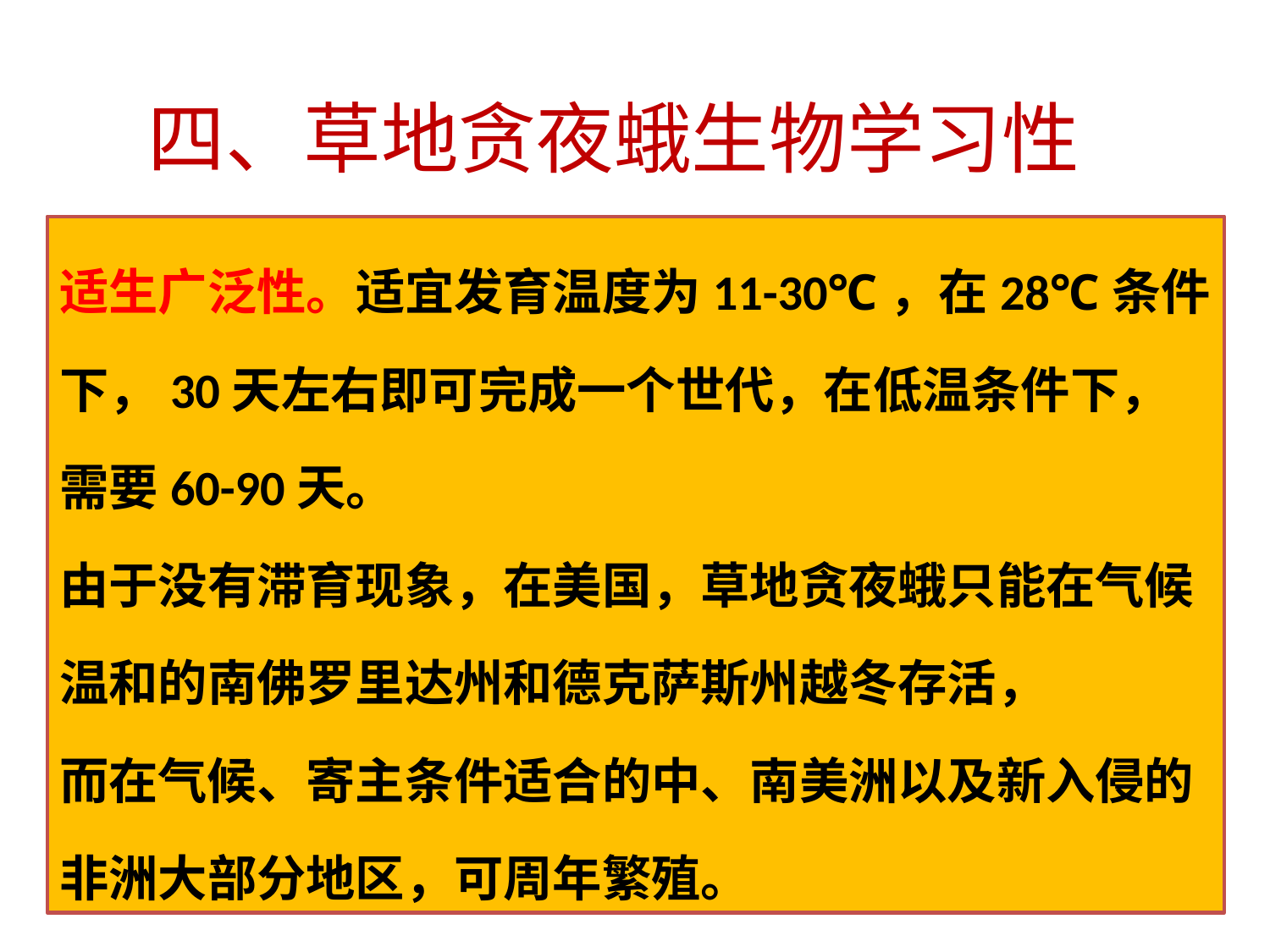

# 四、草地贪夜蛾生物学习性
适生广泛性。适宜发育温度为11-30℃，在28℃条件下，30天左右即可完成一个世代，在低温条件下，需要60-90天。
由于没有滞育现象，在美国，草地贪夜蛾只能在气候温和的南佛罗里达州和德克萨斯州越冬存活，
而在气候、寄主条件适合的中、南美洲以及新入侵的非洲大部分地区，可周年繁殖。